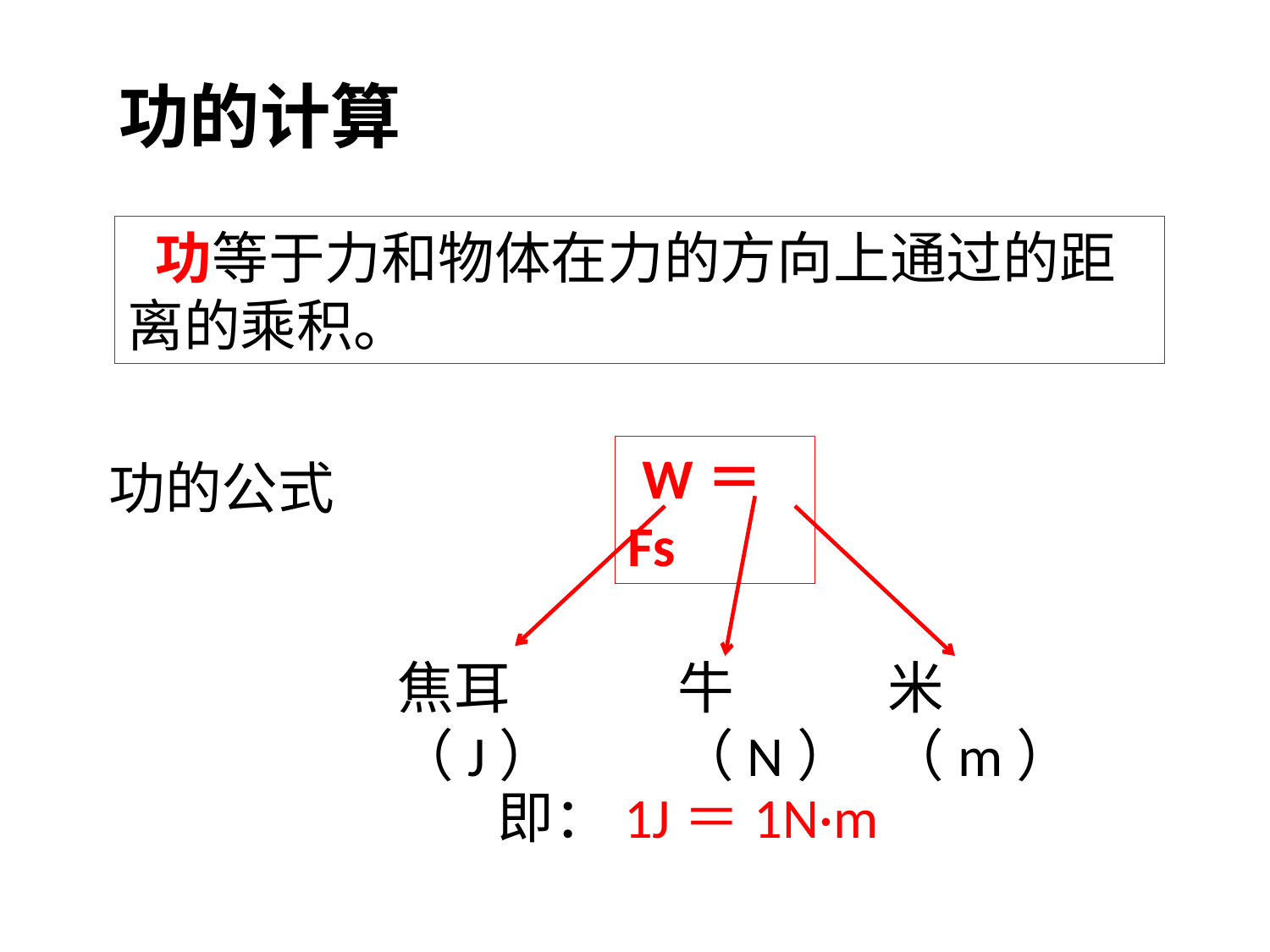

功的计算
﻿ ﻿功等于力和物体在力的方向上通过的距离的乘积。
﻿ ﻿W＝Fs
功的公式
焦耳（J）
牛（N）
米 （m）
即：1J＝1N·m